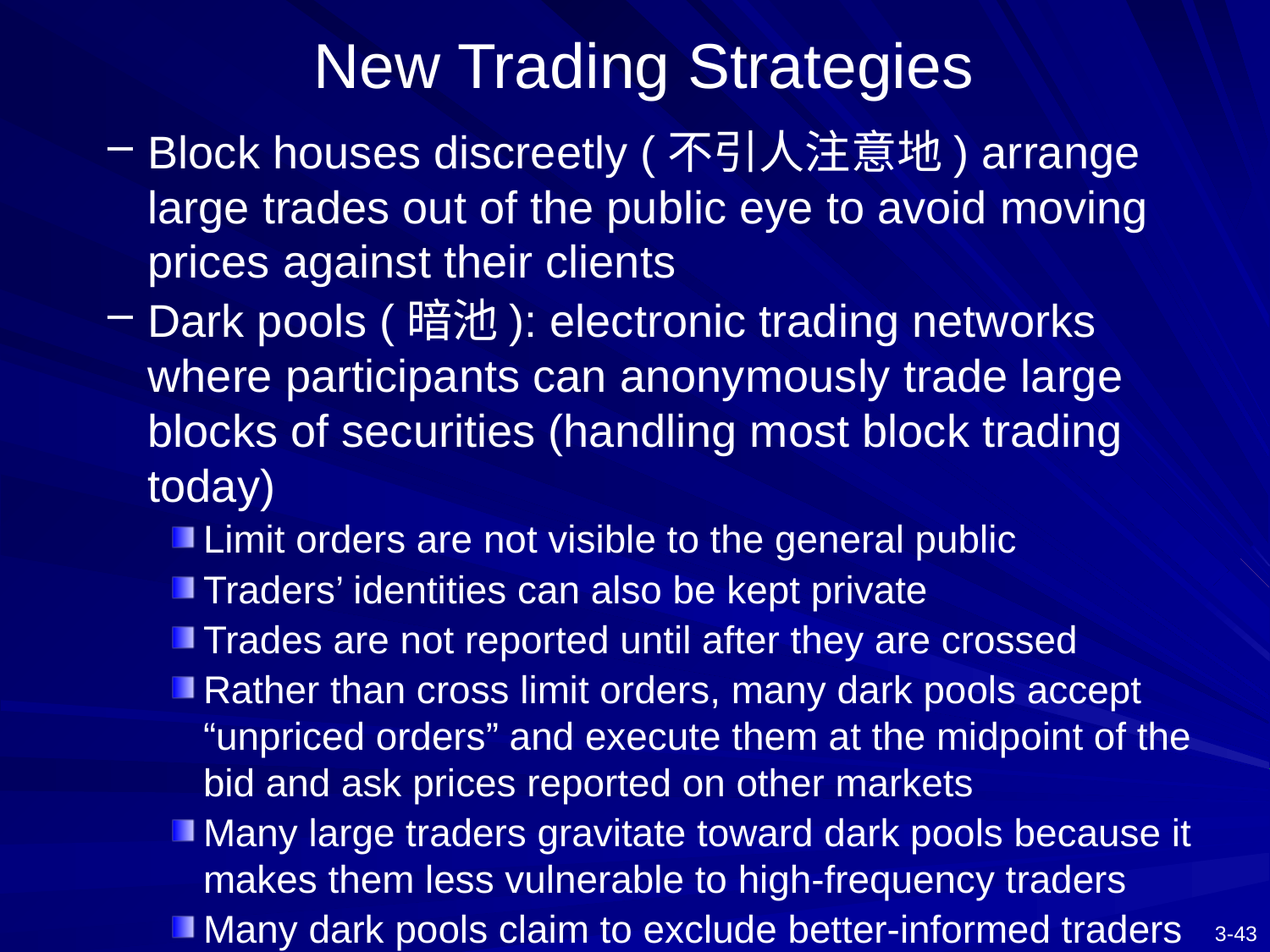

# New Trading Strategies
Block houses discreetly (不引人注意地) arrange large trades out of the public eye to avoid moving prices against their clients
Dark pools (暗池): electronic trading networks where participants can anonymously trade large blocks of securities (handling most block trading today)
Limit orders are not visible to the general public
Traders’ identities can also be kept private
Trades are not reported until after they are crossed
Rather than cross limit orders, many dark pools accept “unpriced orders” and execute them at the midpoint of the bid and ask prices reported on other markets
Many large traders gravitate toward dark pools because it makes them less vulnerable to high-frequency traders
Many dark pools claim to exclude better-informed traders such as hedge funds